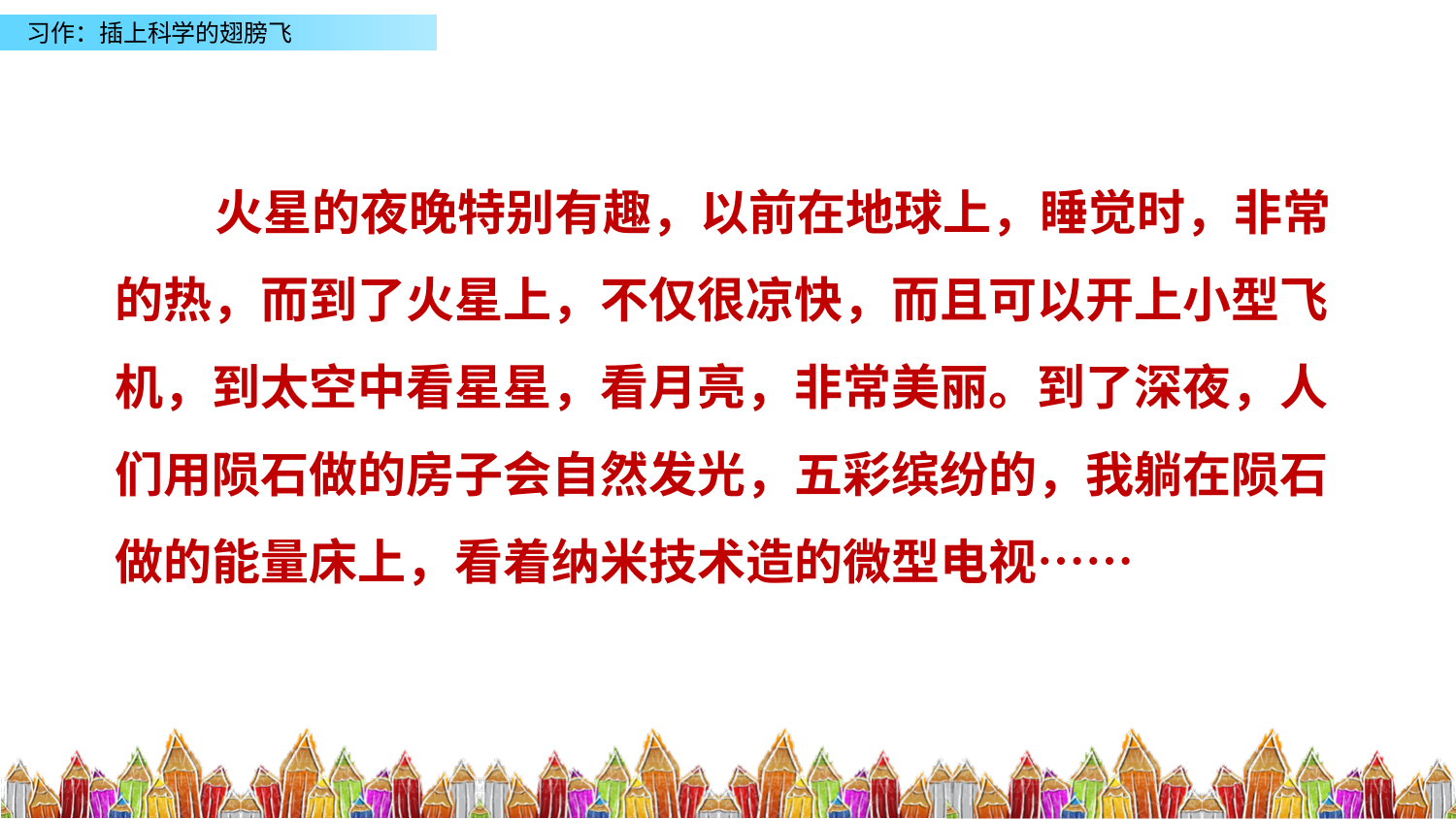

火星的夜晚特别有趣，以前在地球上，睡觉时，非常的热，而到了火星上，不仅很凉快，而且可以开上小型飞机，到太空中看星星，看月亮，非常美丽。到了深夜，人们用陨石做的房子会自然发光，五彩缤纷的，我躺在陨石做的能量床上，看着纳米技术造的微型电视……